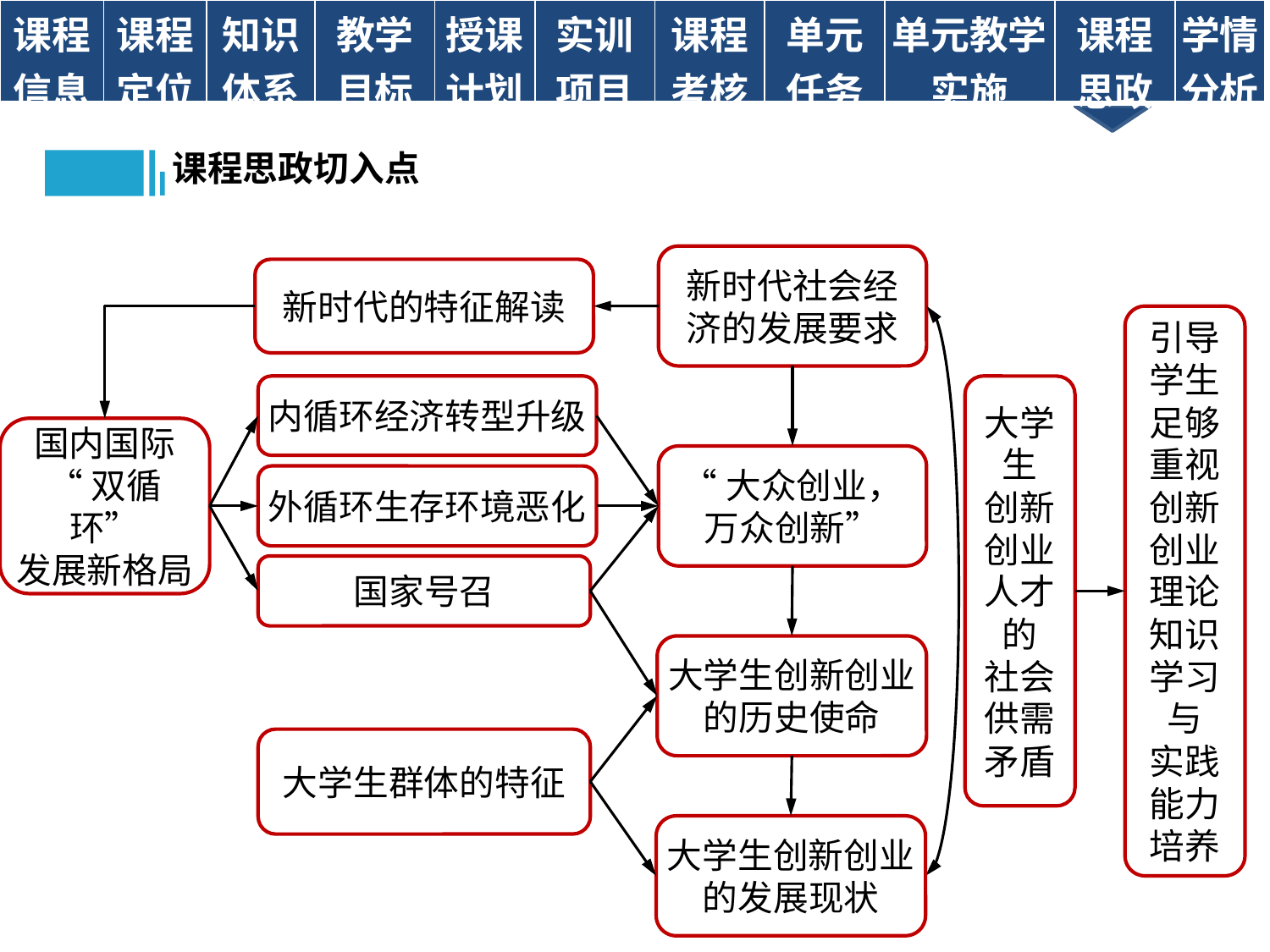

| 课程 信息 | 课程 定位 | 知识 体系 | 教学 目标 | 授课 计划 | 实训 项目 | 课程 考核 | 单元 任务 | 单元教学 实施 | 课程思政 | 学情分析 |
| --- | --- | --- | --- | --- | --- | --- | --- | --- | --- | --- |

课程思政切入点

新时代社会经济的发展要求
新时代的特征解读
引导
学生
足够
重视
创新
创业
理论
知识
学习
与
实践
能力
培养
内循环经济转型升级
大学
生
创新
创业
人才
的
社会
供需
矛盾
国内国际
“双循环”
发展新格局
“大众创业，
万众创新”
外循环生存环境恶化
国家号召
大学生创新创业的历史使命
大学生群体的特征
大学生创新创业的发展现状